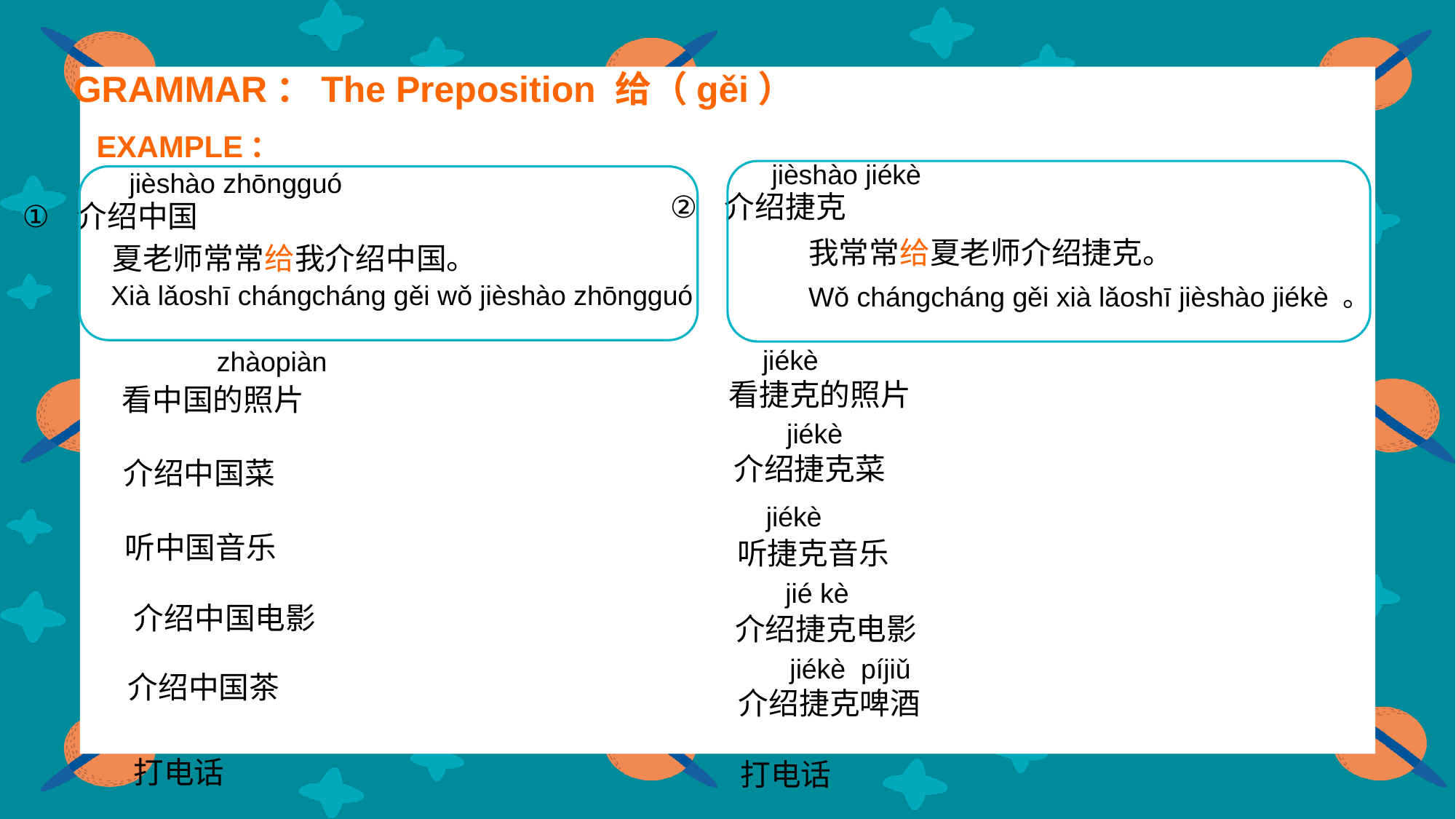

GRAMMAR：The Preposition 给（gěi）
EXAMPLE：
jièshào jiékè
jièshào zhōngguó

介绍捷克
介绍中国
我常常给夏老师介绍捷克。
夏老师常常给我介绍中国。
Xià lǎoshī chángcháng gěi wǒ jièshào zhōngguó
Wǒ chángcháng gěi xià lǎoshī jièshào jiékè 。
jiékè
zhàopiàn
看捷克的照片
看中国的照片
jiékè
介绍捷克菜
介绍中国菜
jiékè
听中国音乐
听捷克音乐
jié kè
 介绍中国电影
介绍捷克电影
jiékè  píjiǔ
介绍中国茶
介绍捷克啤酒
打电话
打电话